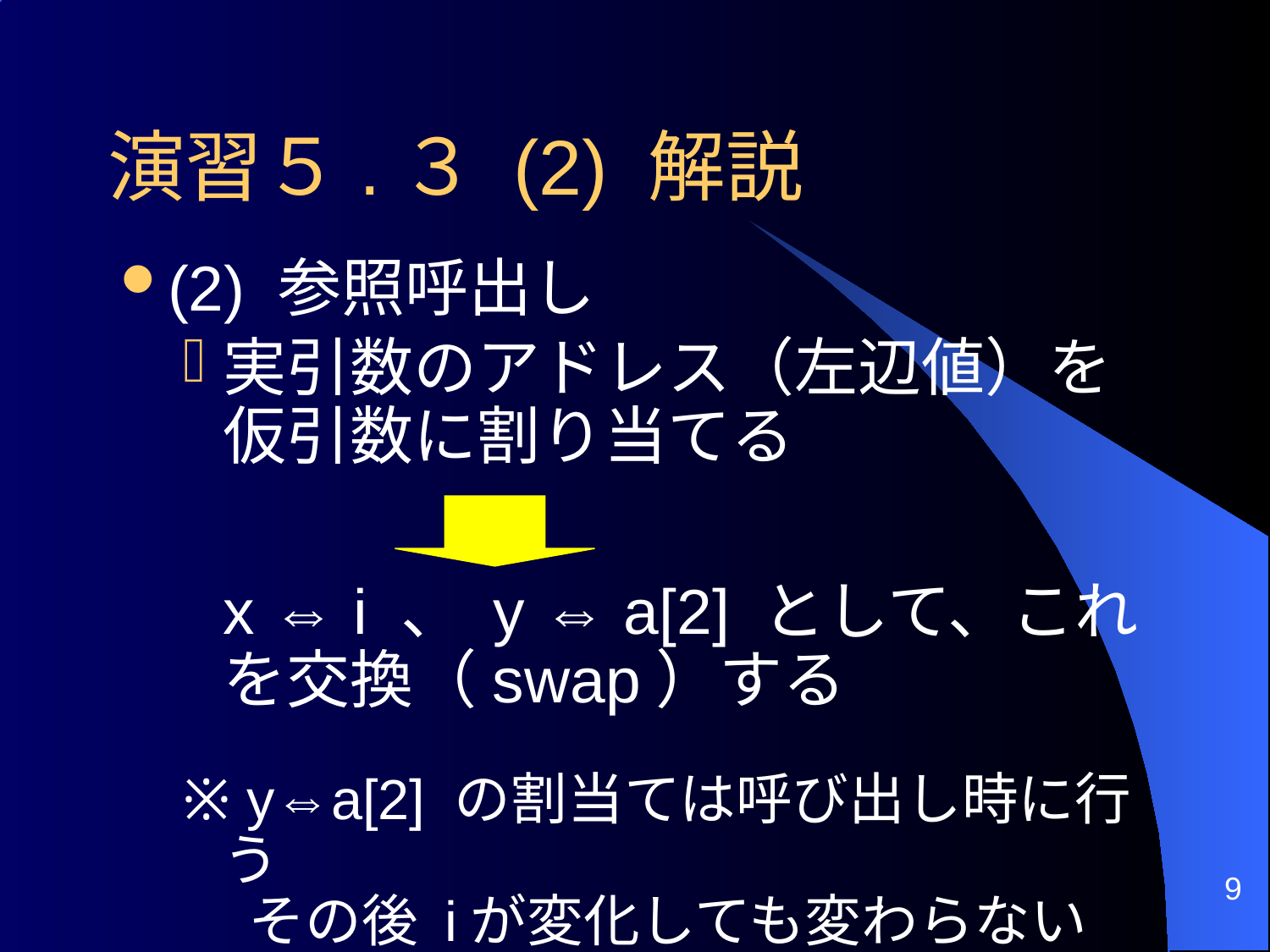

# 演習５.３ (2) 解説
(2) 参照呼出し
実引数のアドレス（左辺値）を仮引数に割り当てる

	x ⇔ i 、 y ⇔ a[2] として、これを交換（swap）する

※ y⇔a[2] の割当ては呼び出し時に行う
  その後 iが変化しても変わらない

9